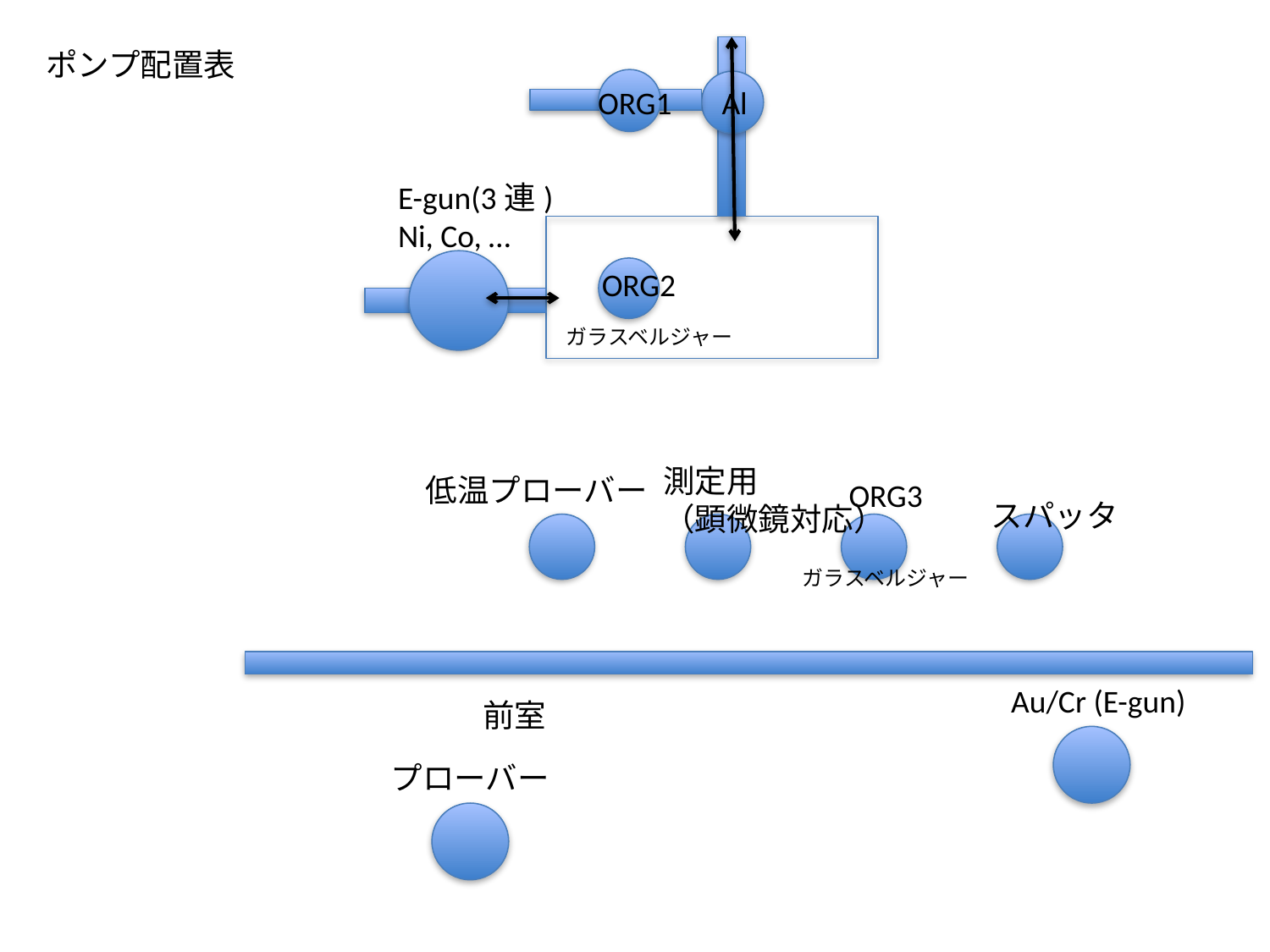

ポンプ配置表

ORG1
Al

E-gun(3連)
Ni, Co, …

ORG2

ガラスベルジャー
測定用
（顕微鏡対応）
低温プローバー
ORG3
スパッタ

ガラスベルジャー

Au/Cr (E-gun)
前室

プローバー